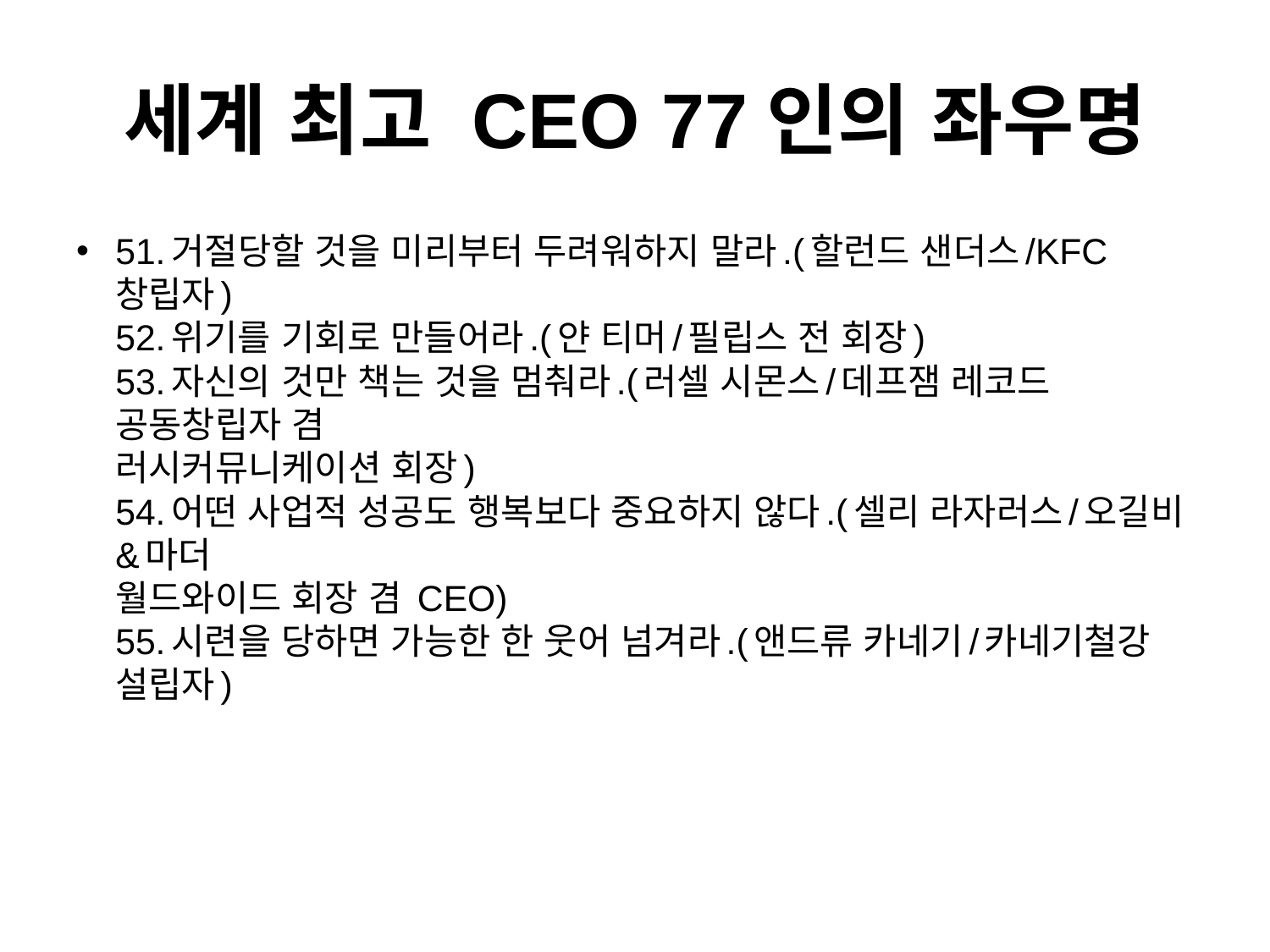

# 세계 최고 CEO 77인의 좌우명
51.거절당할 것을 미리부터 두려워하지 말라.(할런드 샌더스/KFC 창립자)
52.위기를 기회로 만들어라.(얀 티머/필립스 전 회장)
53.자신의 것만 책는 것을 멈춰라.(러셀 시몬스/데프잼 레코드 공동창립자 겸
러시커뮤니케이션 회장)
54.어떤 사업적 성공도 행복보다 중요하지 않다.(셀리 라자러스/오길비&마더
월드와이드 회장 겸 CEO)
55.시련을 당하면 가능한 한 웃어 넘겨라.(앤드류 카네기/카네기철강 설립자)